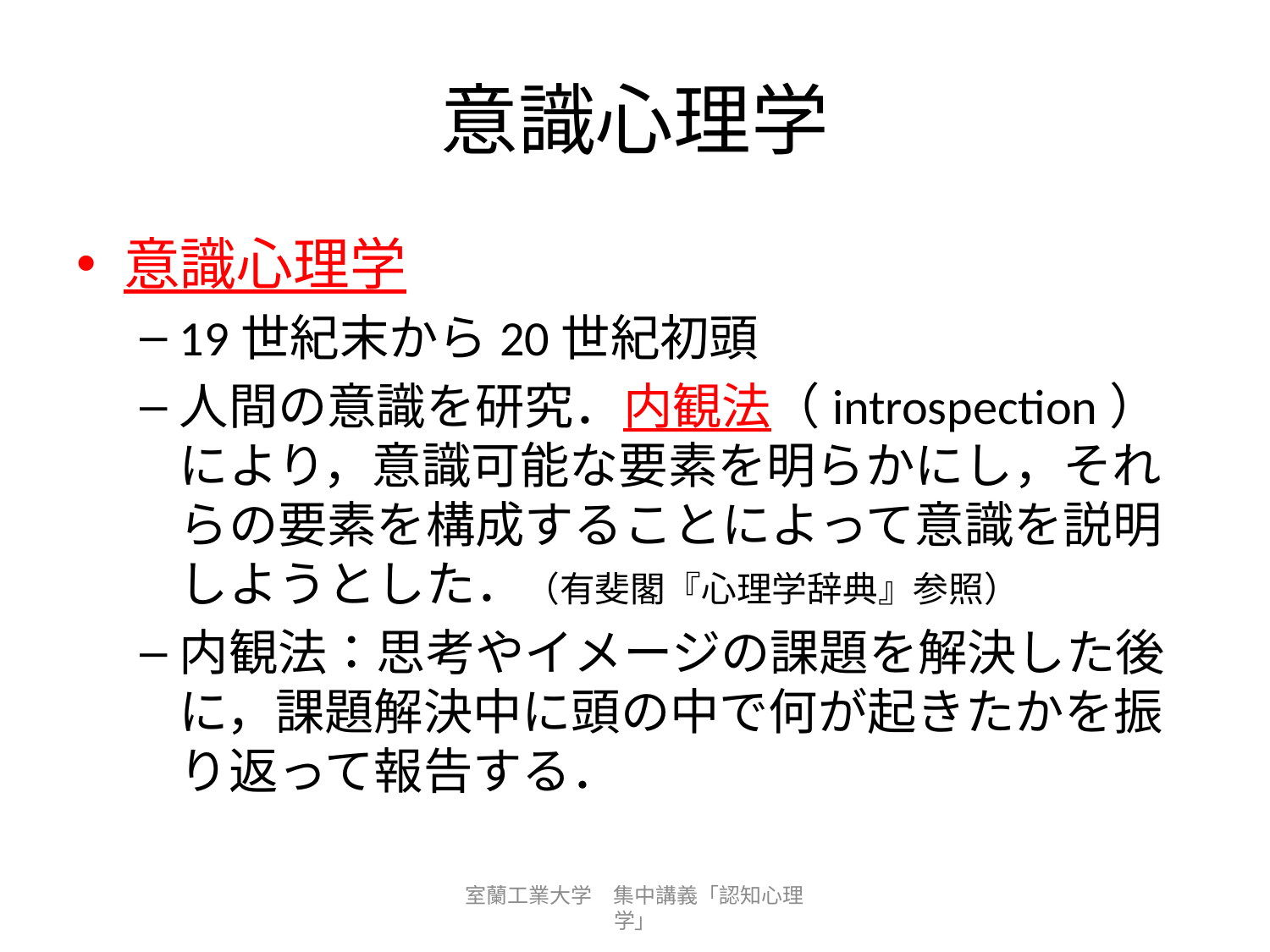

# 意識心理学
意識心理学
19世紀末から20世紀初頭
人間の意識を研究．内観法（introspection）により，意識可能な要素を明らかにし，それらの要素を構成することによって意識を説明しようとした．（有斐閣『心理学辞典』参照）
内観法：思考やイメージの課題を解決した後に，課題解決中に頭の中で何が起きたかを振り返って報告する．
室蘭工業大学　集中講義「認知心理学」